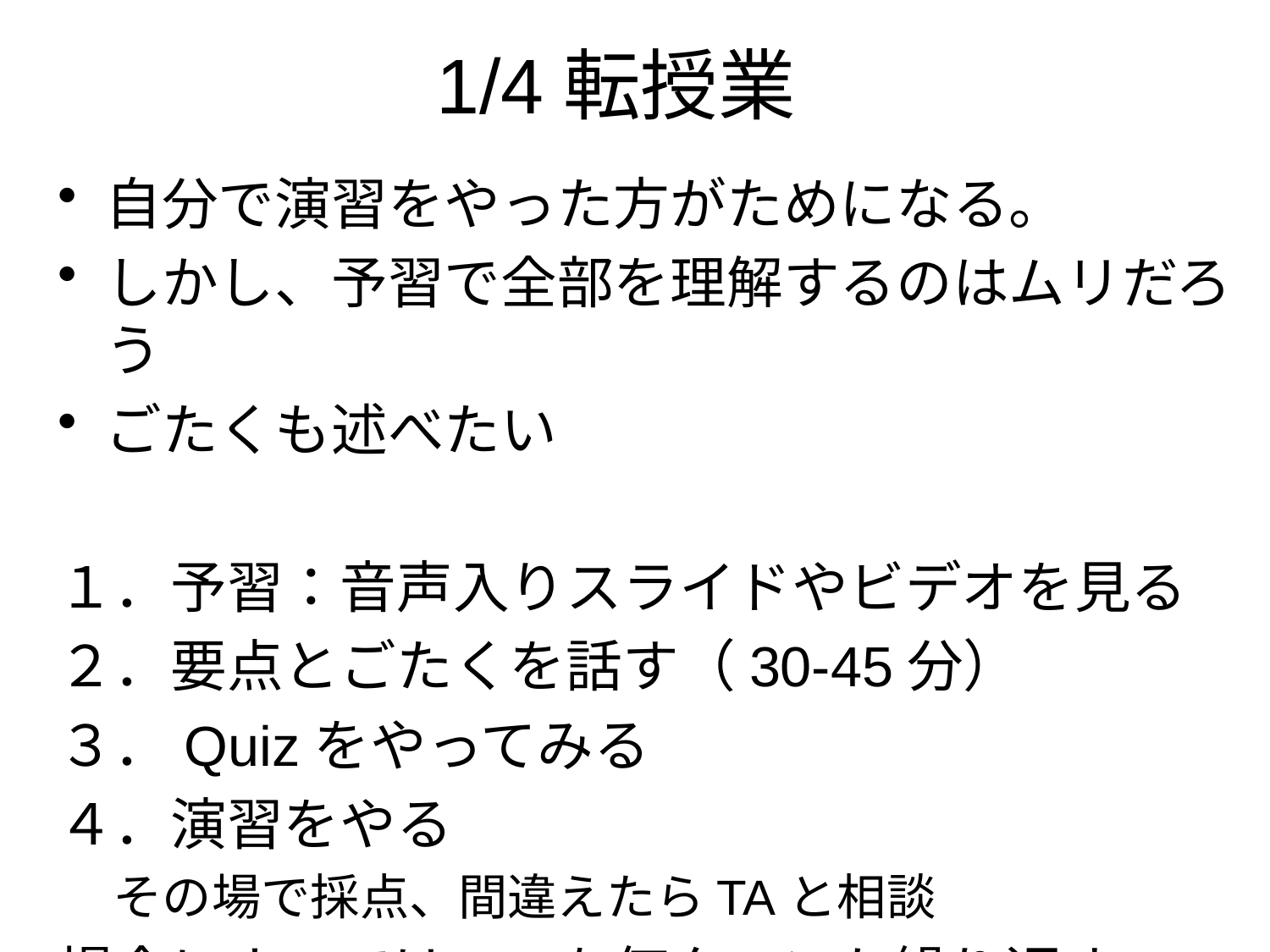

# 1/4転授業
自分で演習をやった方がためになる。
しかし、予習で全部を理解するのはムリだろう
ごたくも述べたい

１．予習：音声入りスライドやビデオを見る
２．要点とごたくを話す（30-45分）
３．Quizをやってみる
４．演習をやる
その場で採点、間違えたらTAと相談
場合によっては1-4を何ターンか繰り返す